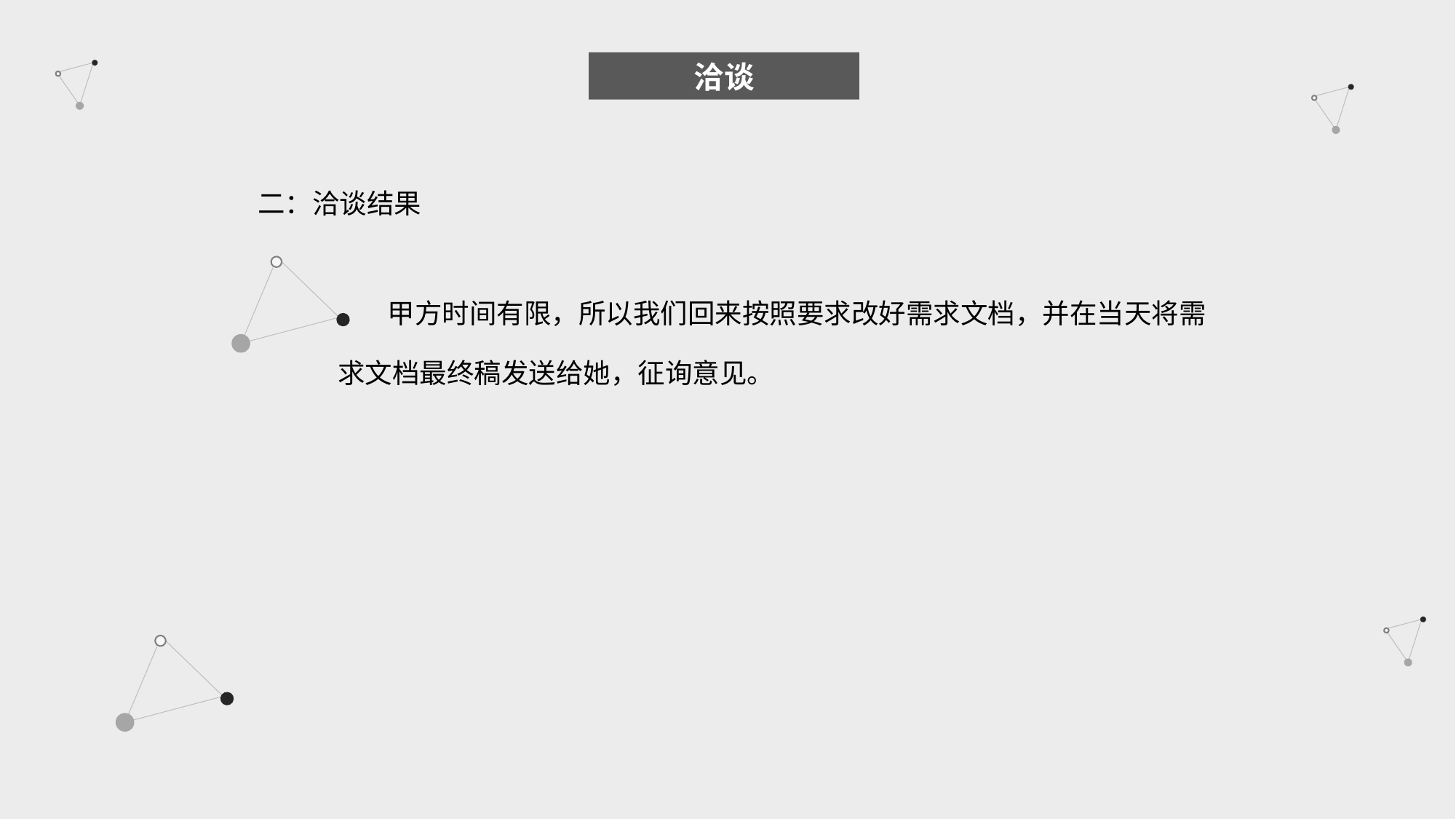

洽谈

二：洽谈结果

       甲方时间有限，所以我们回来按照要求改好需求文档，并在当天将需求文档最终稿发送给她，征询意见。